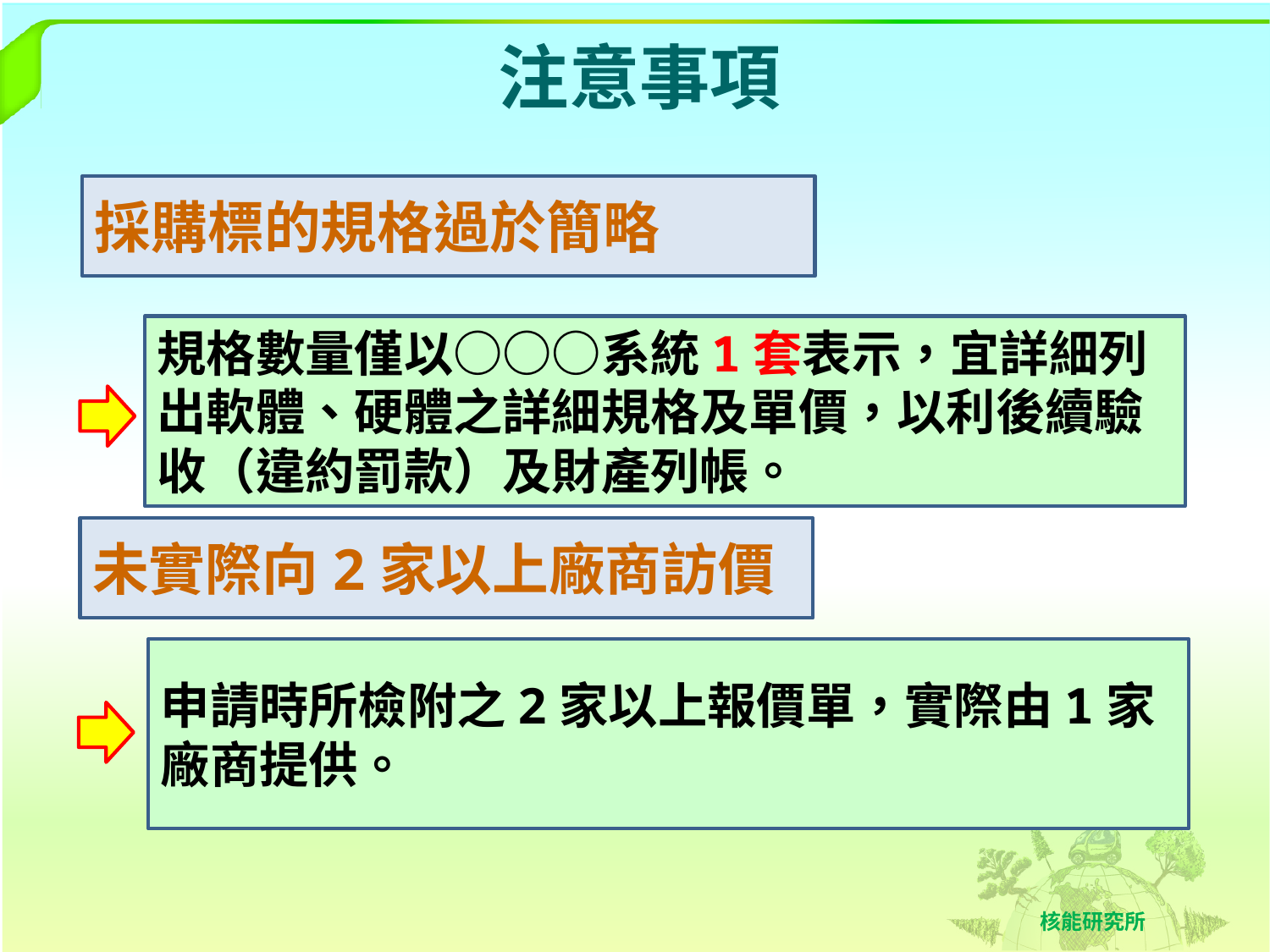

注意事項
採購標的規格過於簡略
規格數量僅以○○○系統1套表示，宜詳細列出軟體、硬體之詳細規格及單價，以利後續驗收（違約罰款）及財產列帳。

未實際向2家以上廠商訪價
申請時所檢附之2家以上報價單，實際由1家廠商提供。